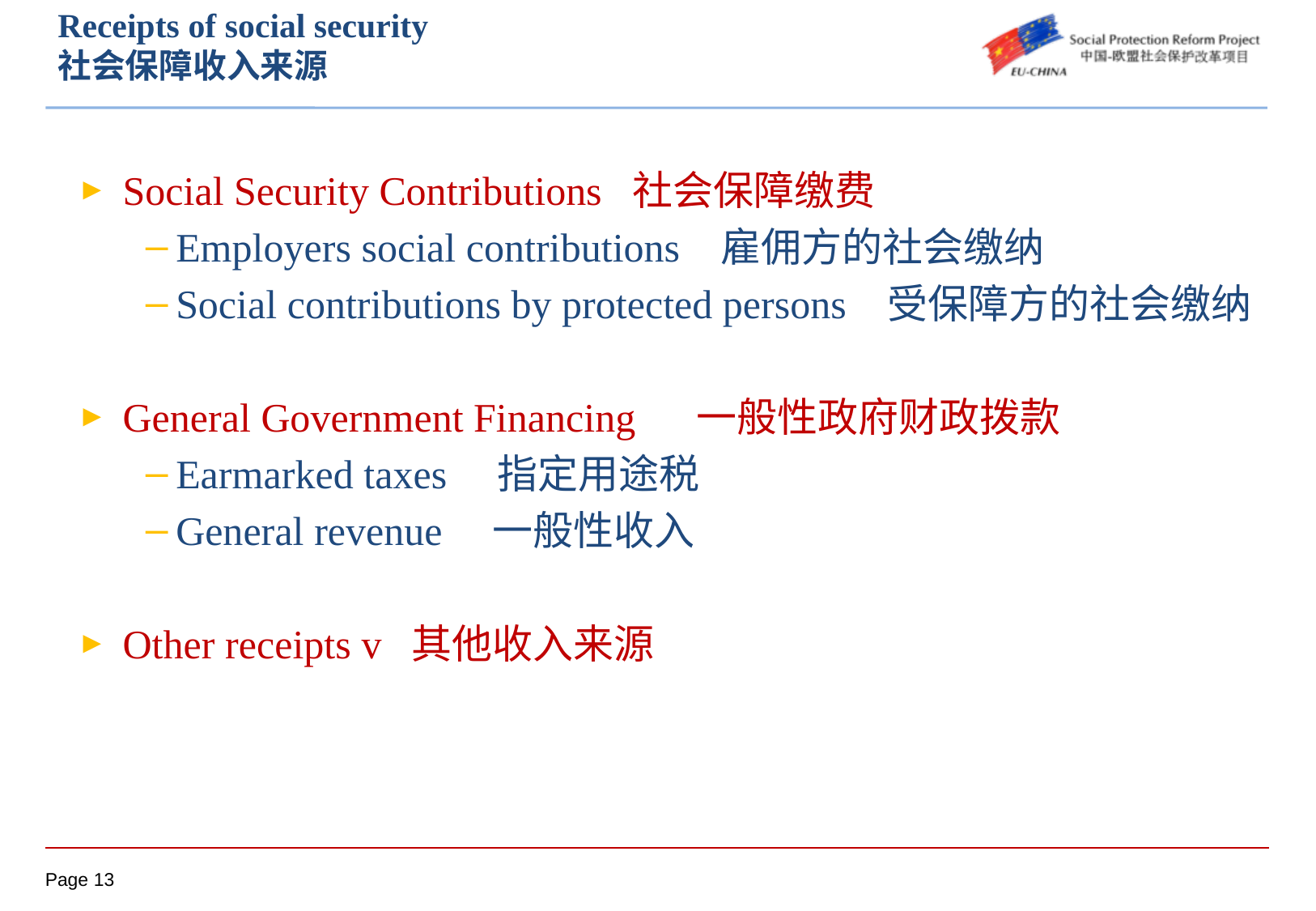

# Receipts of social security 社会保障收入来源
Social Security Contributions  社会保障缴费
Employers social contributions   雇佣方的社会缴纳
Social contributions by protected persons   受保障方的社会缴纳

General Government Financing     一般性政府财政拨款
Earmarked taxes    指定用途税
General revenue    一般性收入

Other receipts v  其他收入来源